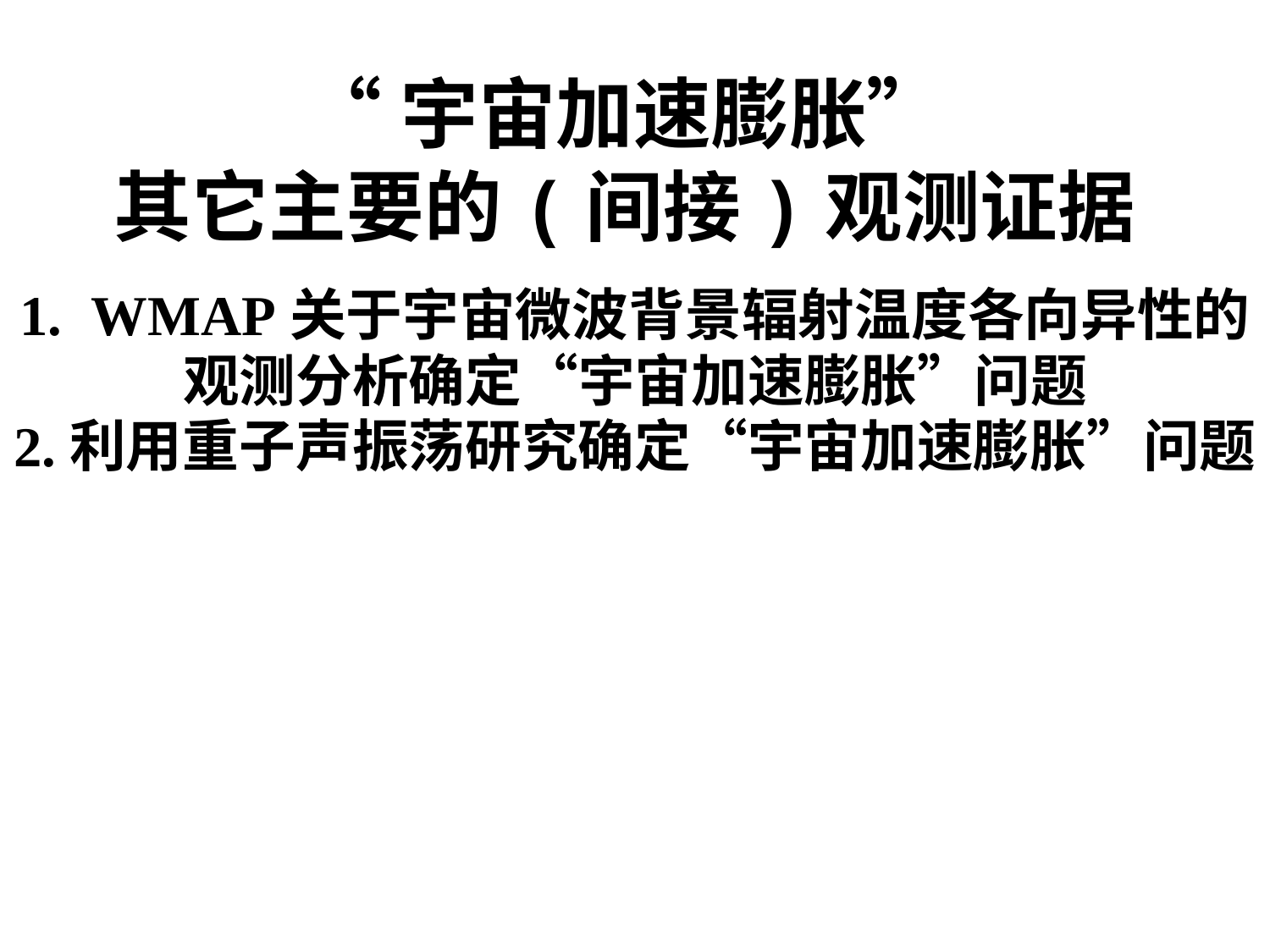

# “宇宙加速膨胀” 其它主要的(间接)观测证据
WMAP关于宇宙微波背景辐射温度各向异性的
观测分析确定“宇宙加速膨胀”问题
2.利用重子声振荡研究确定“宇宙加速膨胀”问题